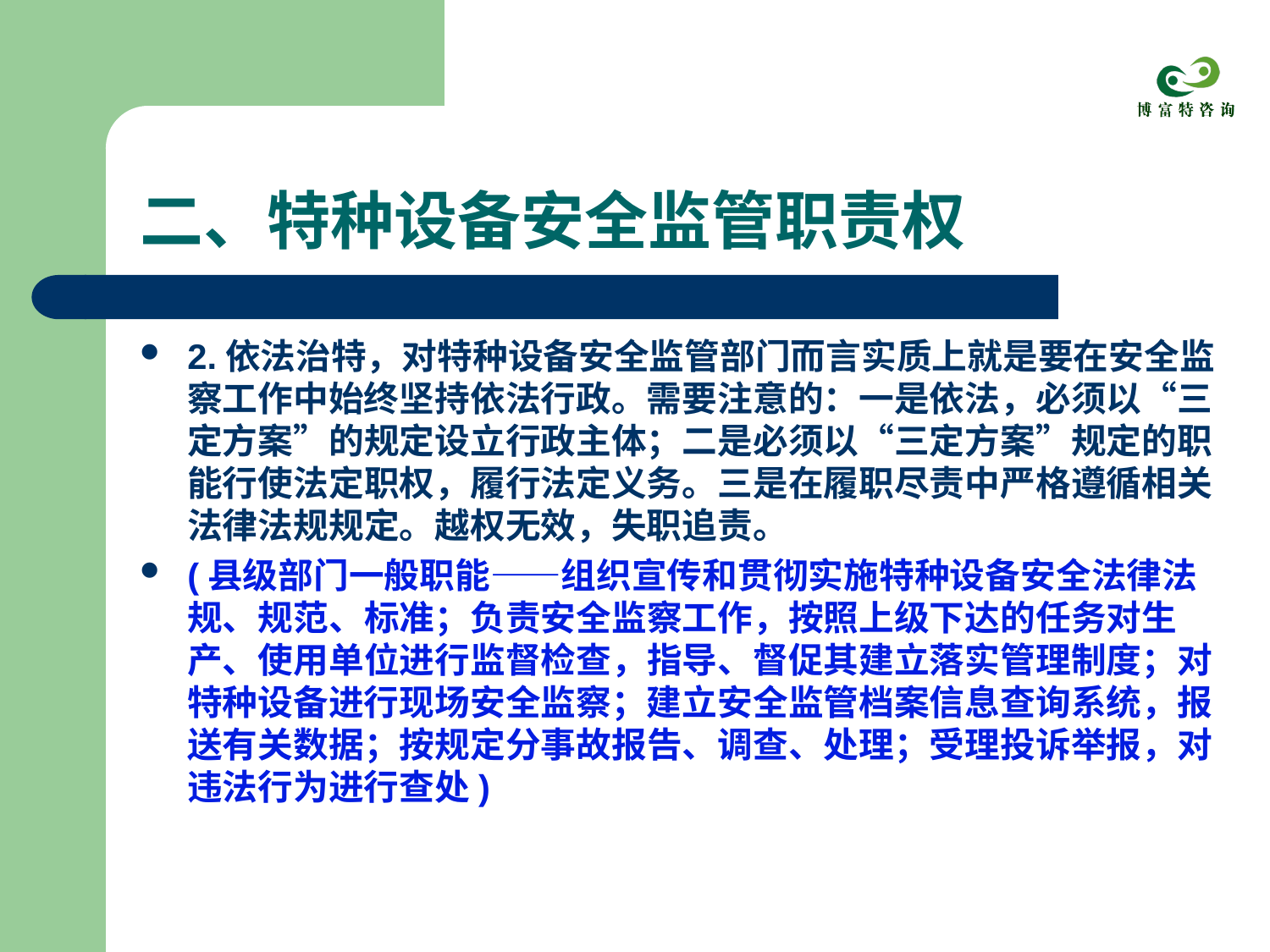

# 二、特种设备安全监管职责权
2.依法治特，对特种设备安全监管部门而言实质上就是要在安全监察工作中始终坚持依法行政。需要注意的：一是依法，必须以“三定方案”的规定设立行政主体；二是必须以“三定方案”规定的职能行使法定职权，履行法定义务。三是在履职尽责中严格遵循相关法律法规规定。越权无效，失职追责。
(县级部门一般职能——组织宣传和贯彻实施特种设备安全法律法规、规范、标准；负责安全监察工作，按照上级下达的任务对生产、使用单位进行监督检查，指导、督促其建立落实管理制度；对特种设备进行现场安全监察；建立安全监管档案信息查询系统，报送有关数据；按规定分事故报告、调查、处理；受理投诉举报，对违法行为进行查处)